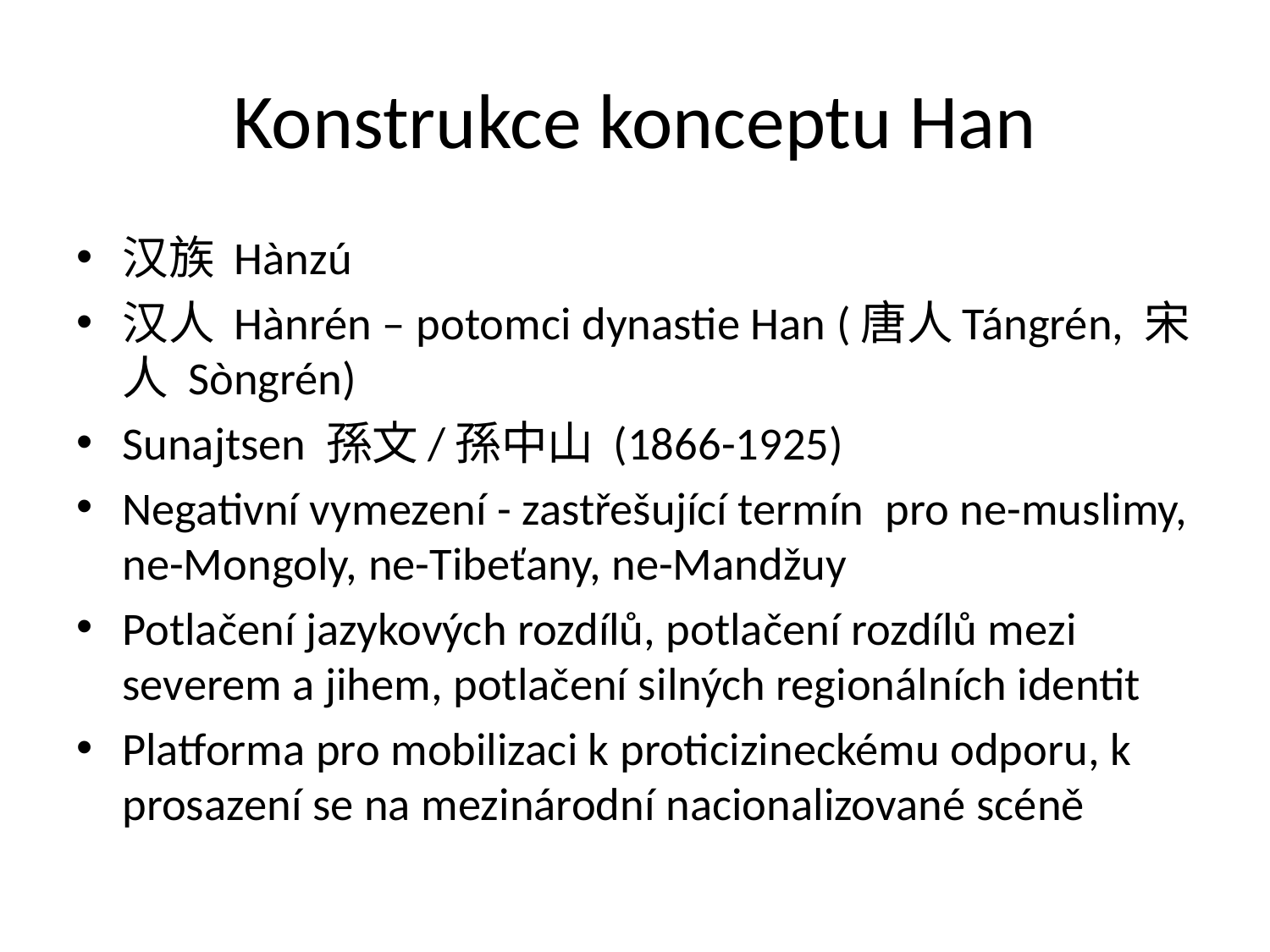

# Konstrukce konceptu Han
汉族 Hànzú
汉人 Hànrén – potomci dynastie Han (唐人Tángrén, 宋人 Sòngrén)
Sunajtsen 孫文/孫中山 (1866-1925)
Negativní vymezení - zastřešující termín  pro ne-muslimy, ne-Mongoly, ne-Tibeťany, ne-Mandžuy
Potlačení jazykových rozdílů, potlačení rozdílů mezi severem a jihem, potlačení silných regionálních identit
Platforma pro mobilizaci k proticizineckému odporu, k prosazení se na mezinárodní nacionalizované scéně